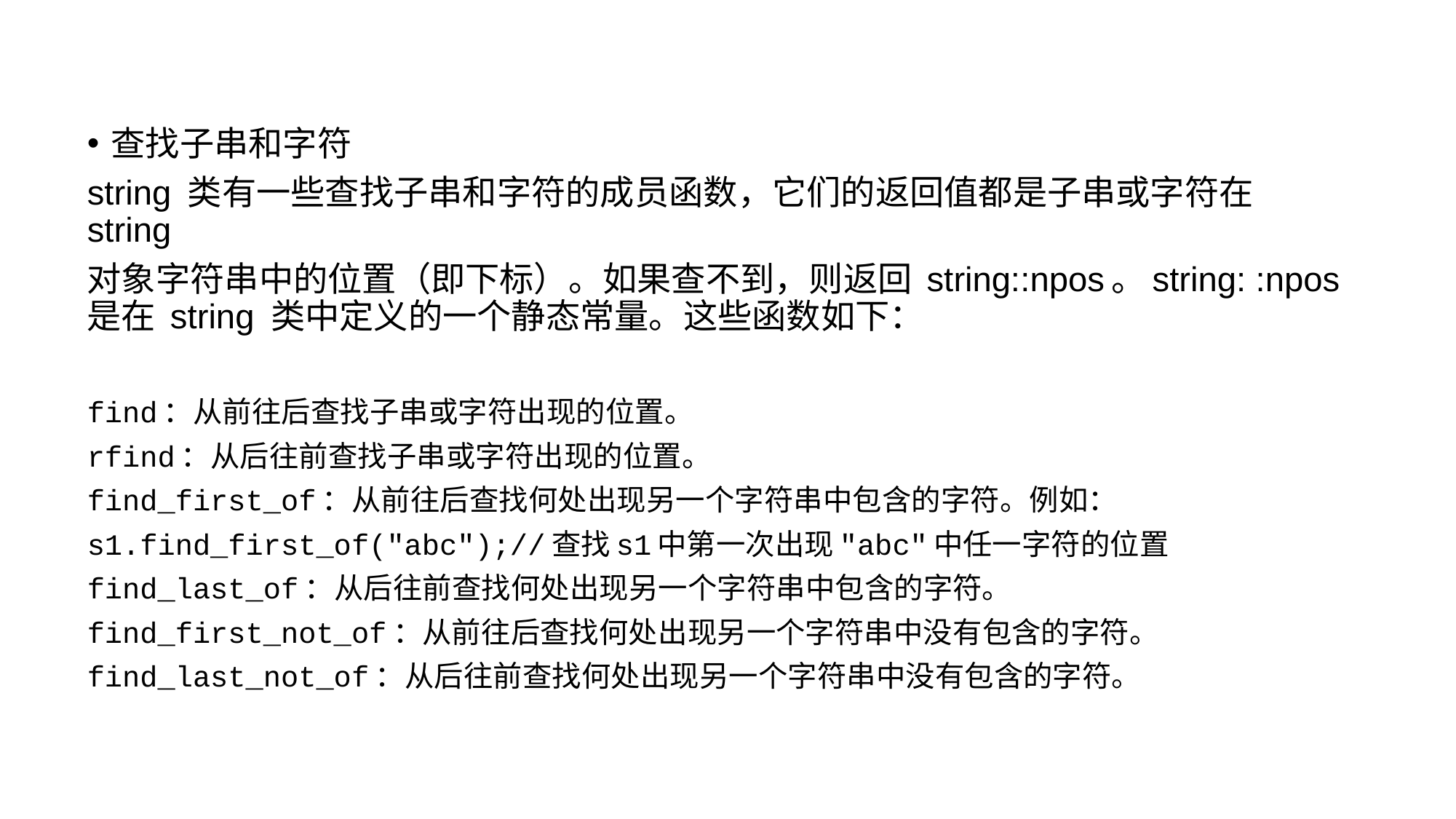

查找子串和字符
string 类有一些查找子串和字符的成员函数，它们的返回值都是子串或字符在 string
对象字符串中的位置（即下标）。如果查不到，则返回 string::npos。string: :npos 是在 string 类中定义的一个静态常量。这些函数如下：

find：从前往后查找子串或字符出现的位置。
rfind：从后往前查找子串或字符出现的位置。
find_first_of：从前往后查找何处出现另一个字符串中包含的字符。例如：
s1.find_first_of("abc");//查找s1中第一次出现"abc"中任一字符的位置
find_last_of：从后往前查找何处出现另一个字符串中包含的字符。
find_first_not_of：从前往后查找何处出现另一个字符串中没有包含的字符。
find_last_not_of：从后往前查找何处出现另一个字符串中没有包含的字符。